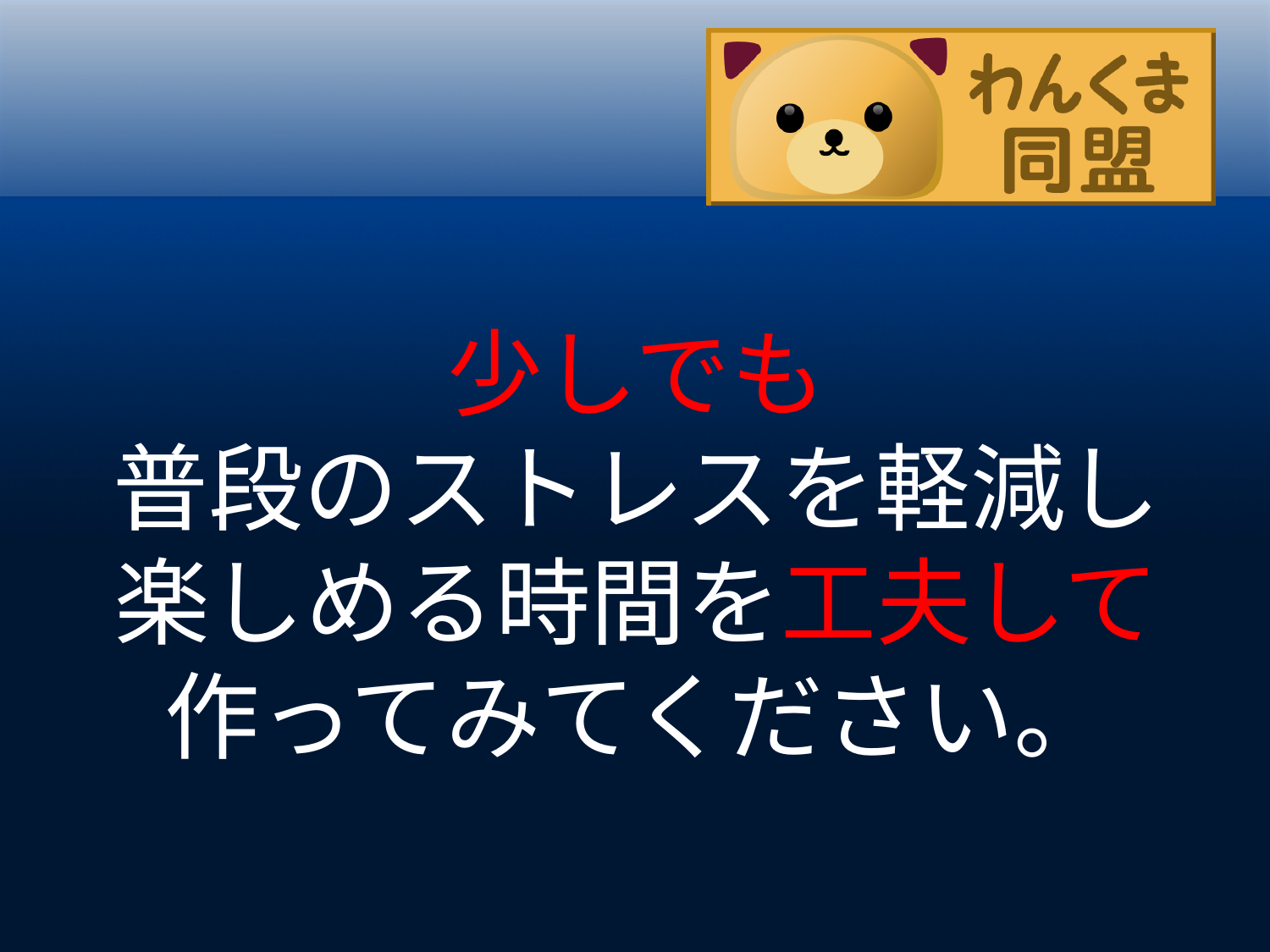

#
少しでも
普段のストレスを軽減し
楽しめる時間を工夫して
作ってみてください。